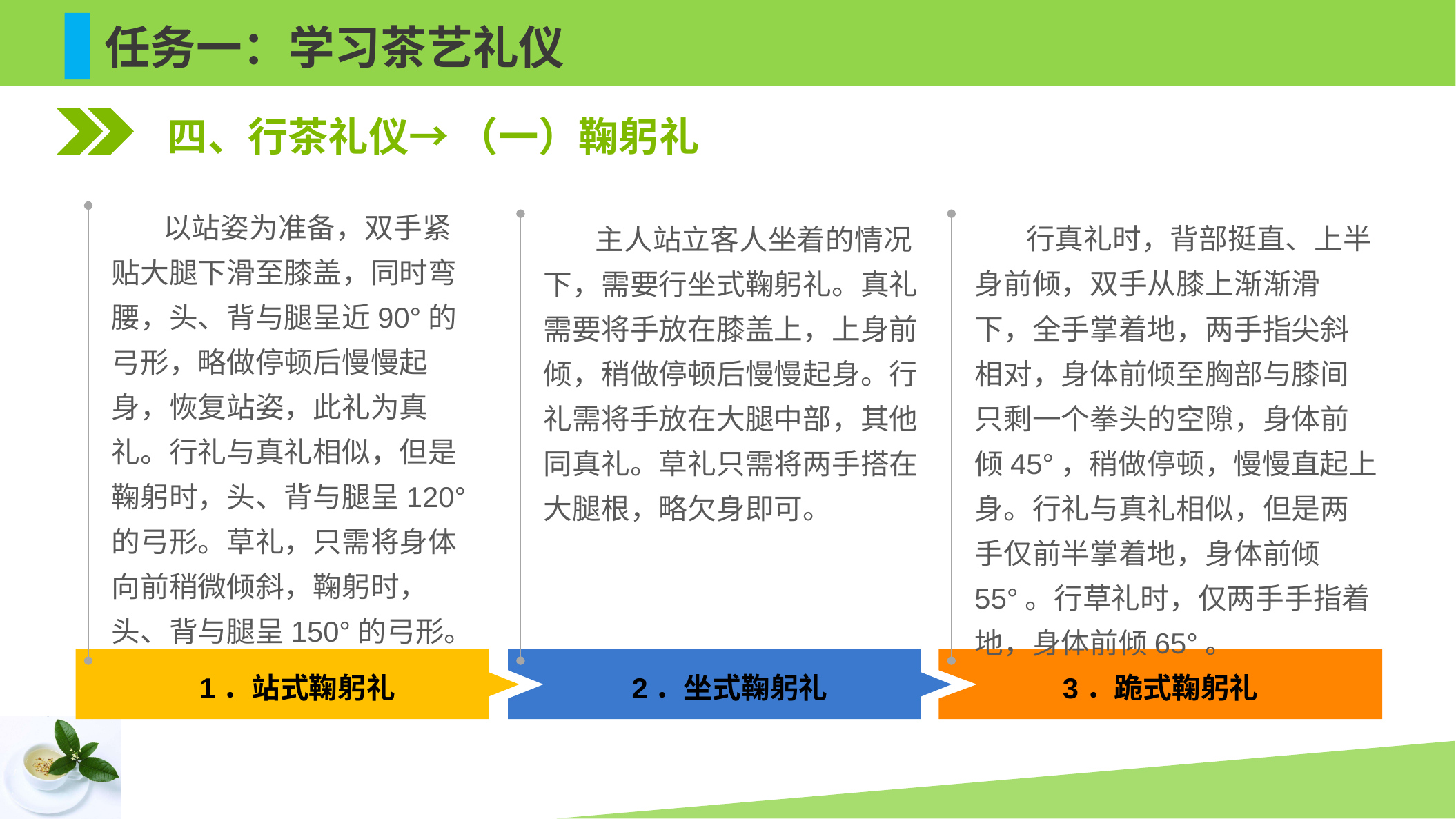

任务一：学习茶艺礼仪
四、行茶礼仪→ （一）鞠躬礼

       以站姿为准备，双手紧贴大腿下滑至膝盖，同时弯腰，头、背与腿呈近90°的弓形，略做停顿后慢慢起身，恢复站姿，此礼为真礼。行礼与真礼相似，但是鞠躬时，头、背与腿呈120°的弓形。草礼，只需将身体向前稍微倾斜，鞠躬时，头、背与腿呈150°的弓形。
       主人站立客人坐着的情况下，需要行坐式鞠躬礼。真礼需要将手放在膝盖上，上身前倾，稍做停顿后慢慢起身。行礼需将手放在大腿中部，其他同真礼。草礼只需将两手搭在大腿根，略欠身即可。
       行真礼时，背部挺直、上半身前倾，双手从膝上渐渐滑下，全手掌着地，两手指尖斜相对，身体前倾至胸部与膝间只剩一个拳头的空隙，身体前倾45°，稍做停顿，慢慢直起上身。行礼与真礼相似，但是两手仅前半掌着地，身体前倾55°。行草礼时，仅两手手指着地，身体前倾65°。
1．站式鞠躬礼
2．坐式鞠躬礼
3．跪式鞠躬礼